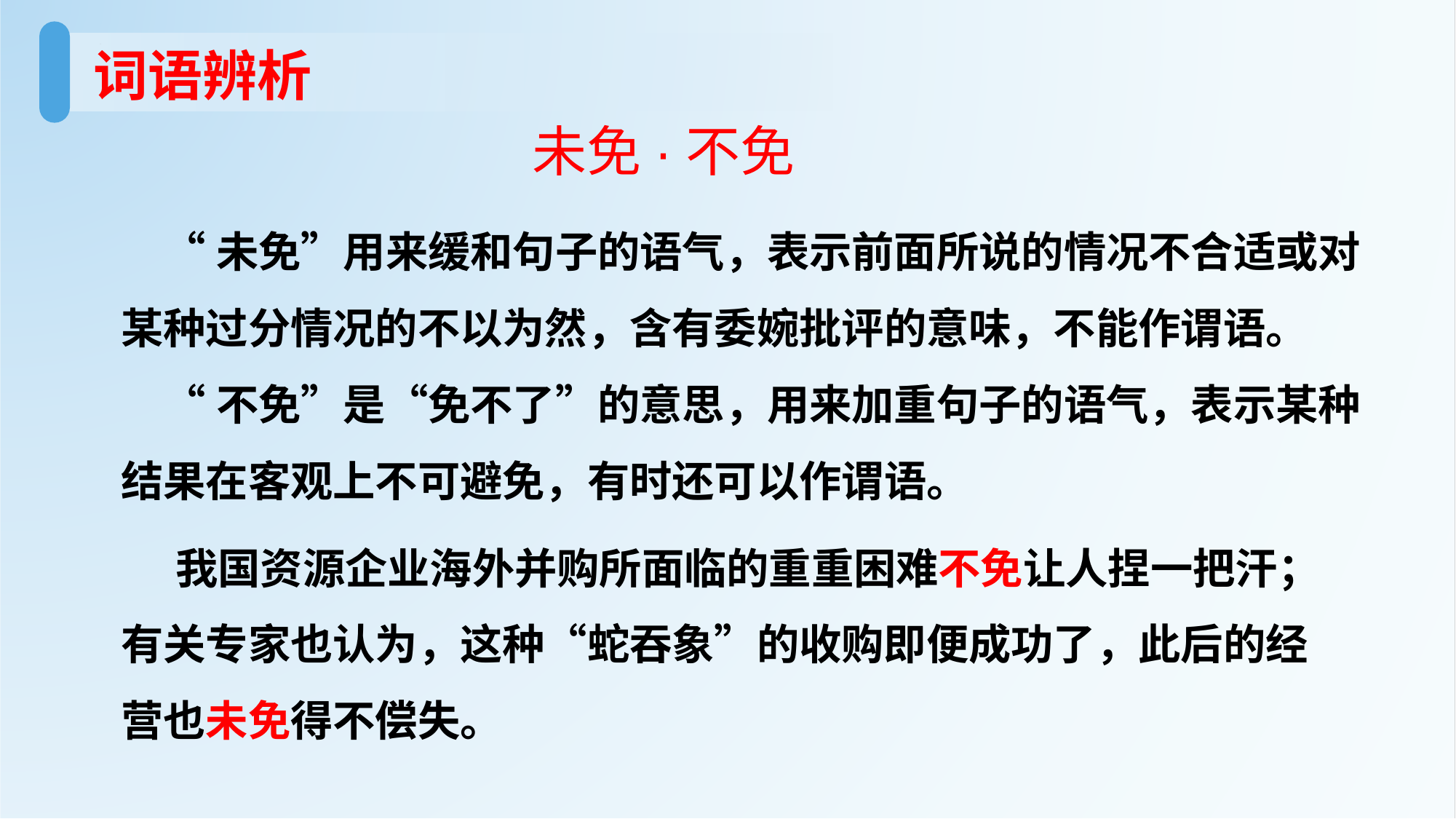

词语辨析
未免·不免
“未免”用来缓和句子的语气，表示前面所说的情况不合适或对某种过分情况的不以为然，含有委婉批评的意味，不能作谓语。
“不免”是“免不了”的意思，用来加重句子的语气，表示某种结果在客观上不可避免，有时还可以作谓语。
我国资源企业海外并购所面临的重重困难不免让人捏一把汗；有关专家也认为，这种“蛇吞象”的收购即便成功了，此后的经营也未免得不偿失。